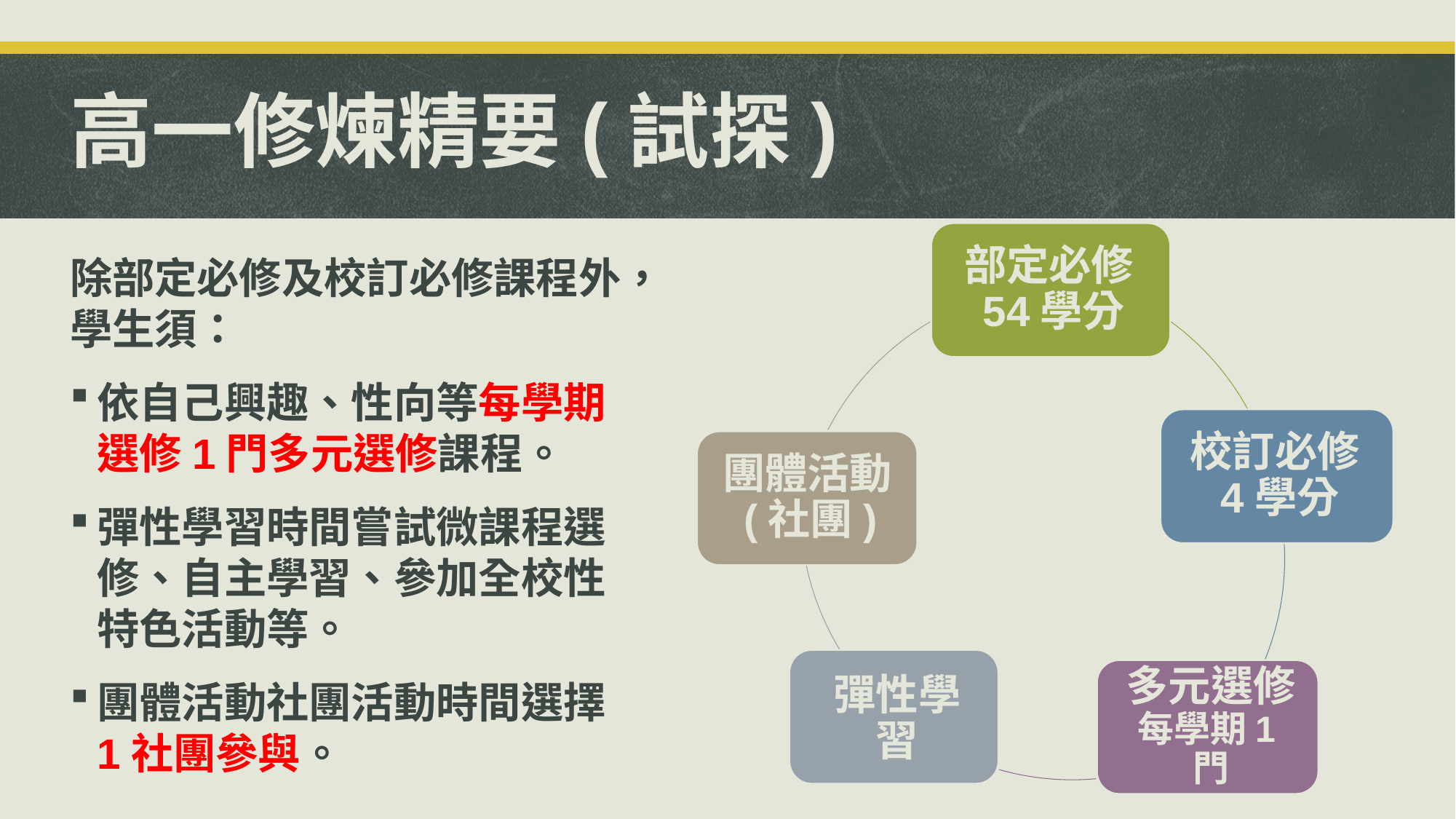

# 高一修煉精要(試探)
部定必修54學分
校訂必修4學分
多元選修每學期1門

彈性學習

團體活動(社團)
除部定必修及校訂必修課程外，學生須：
依自己興趣、性向等每學期選修1門多元選修課程。
彈性學習時間嘗試微課程選修、自主學習、參加全校性特色活動等。
團體活動社團活動時間選擇1社團參與。